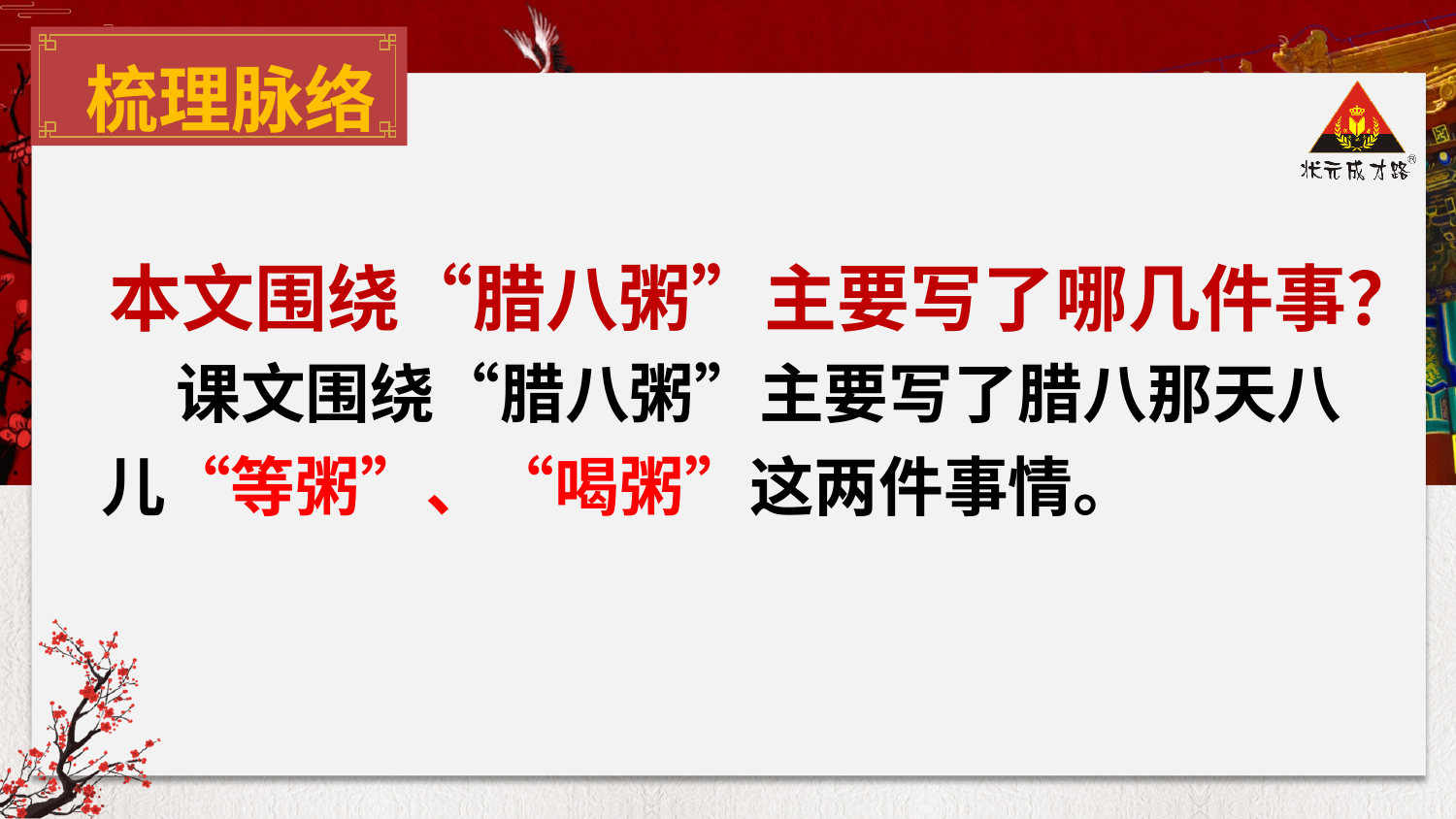

梳理脉络
本文围绕“腊八粥”主要写了哪几件事？
    课文围绕“腊八粥”主要写了腊八那天八儿“等粥”、“喝粥”这两件事情。